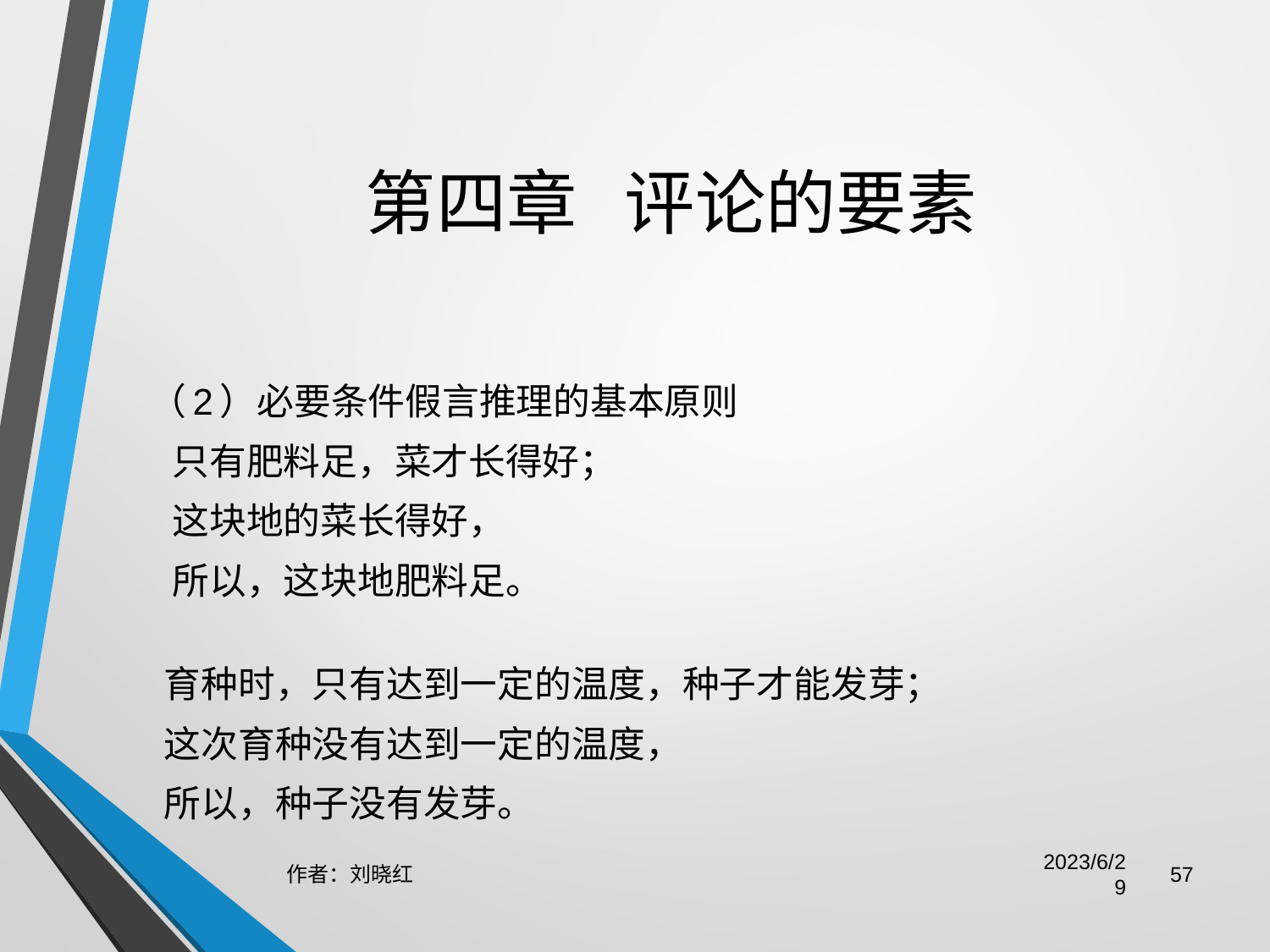

# 第四章   评论的要素
（2）必要条件假言推理的基本原则
  只有肥料足，菜才长得好；
  这块地的菜长得好，
  所以，这块地肥料足。
 育种时，只有达到一定的温度，种子才能发芽；
 这次育种没有达到一定的温度，
 所以，种子没有发芽。
作者：刘晓红
2023/6/29
57